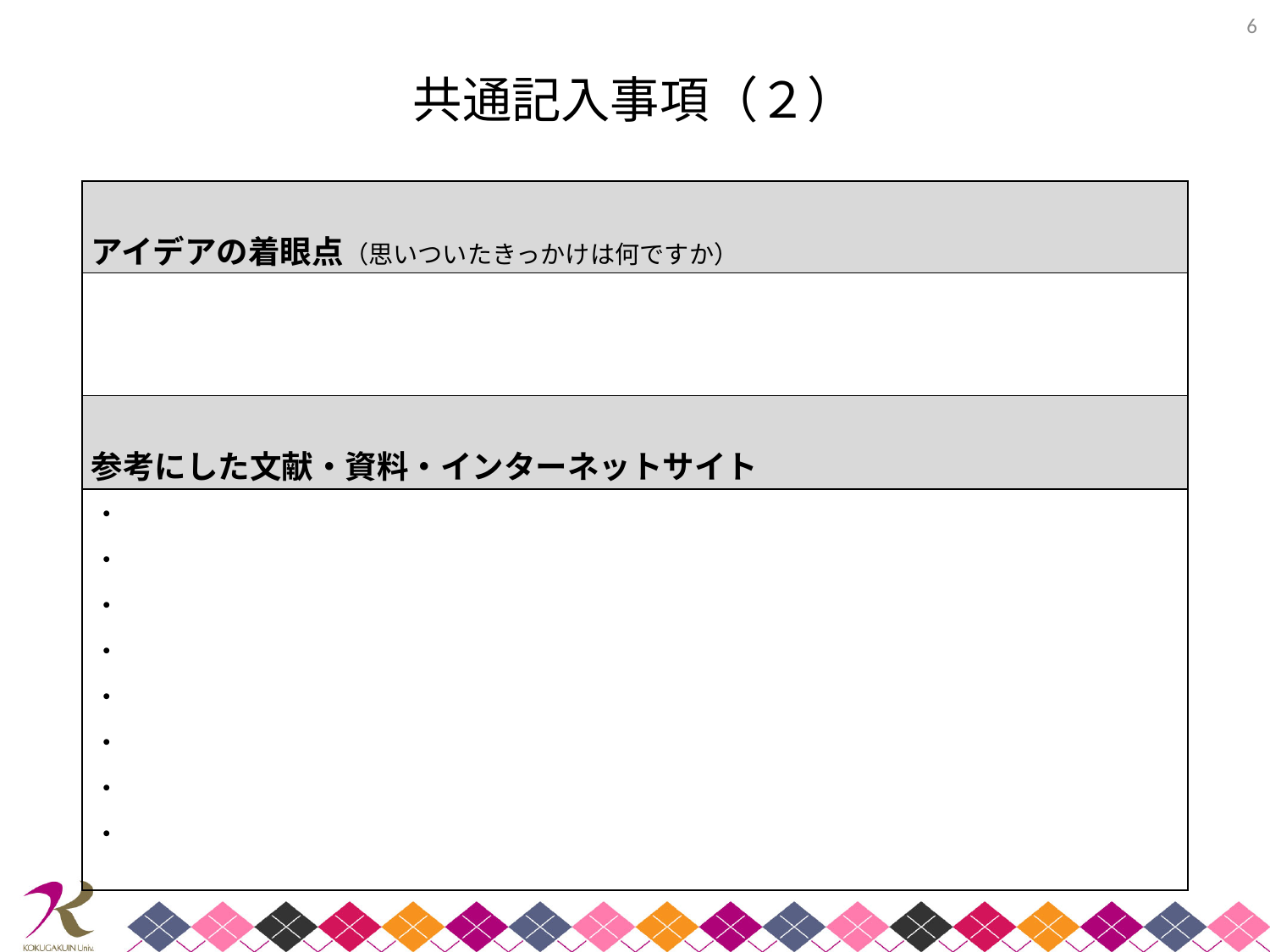

6
# 共通記入事項（２）
| アイデアの着眼点（思いついたきっかけは何ですか） |
| --- |
|  |
| 参考にした文献・資料・インターネットサイト |
| ・ ・ ・ ・ ・ ・ ・ ・ |